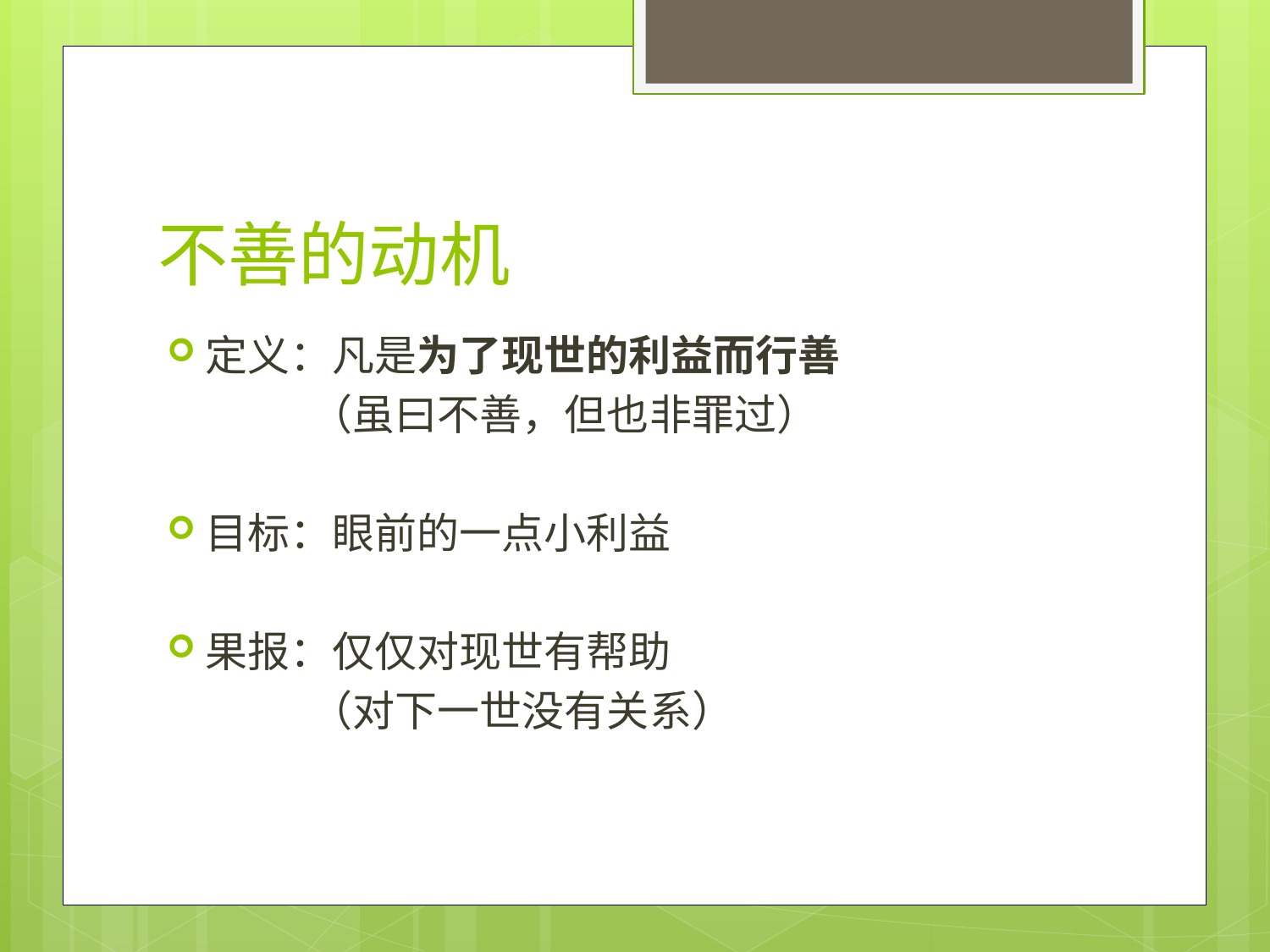

# 不善的动机
定义：凡是为了现世的利益而行善
              （虽曰不善，但也非罪过）

目标：眼前的一点小利益

果报：仅仅对现世有帮助
              （对下一世没有关系）